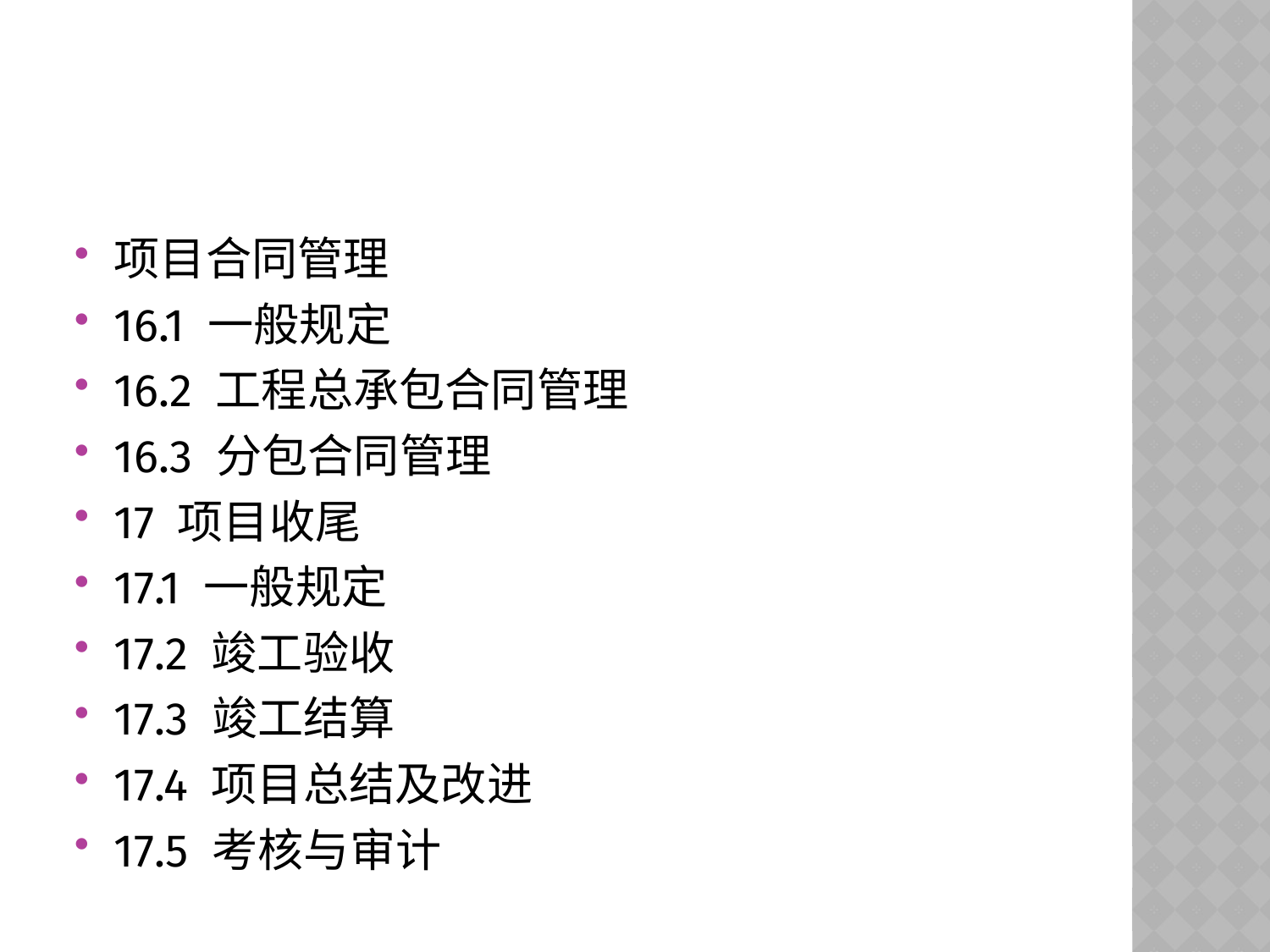

#
项目合同管理
16.1 一般规定
16.2 工程总承包合同管理
16.3 分包合同管理
17 项目收尾
17.1 一般规定
17.2 竣工验收
17.3 竣工结算
17.4 项目总结及改进
17.5 考核与审计